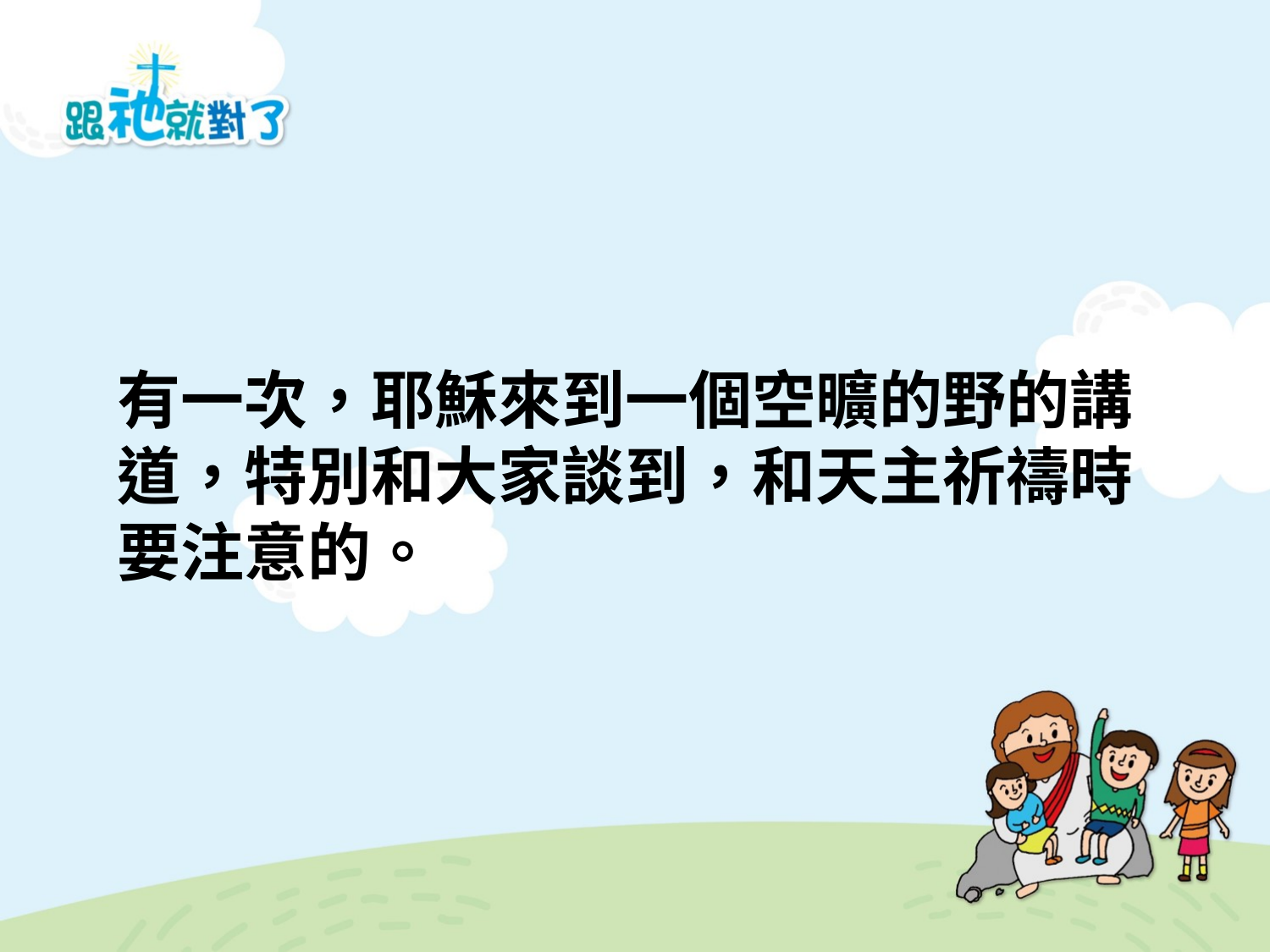

有一次，耶穌來到一個空曠的野的講道，特別和大家談到，和天主祈禱時要注意的。